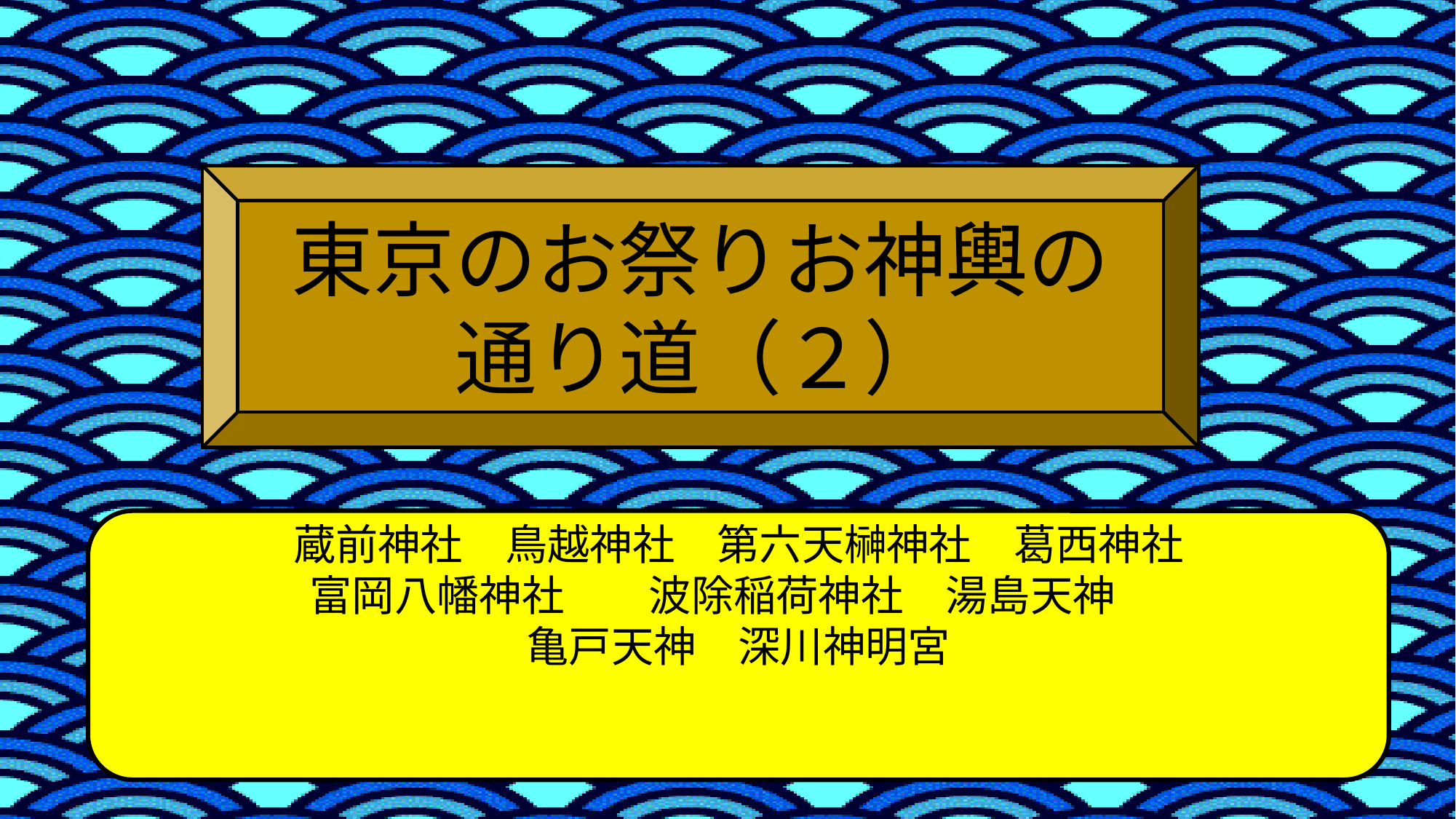

東京のお祭りお神輿の
通り道（２）
蔵前神社　鳥越神社　第六天榊神社　葛西神社
富岡八幡神社　　波除稲荷神社　湯島天神
亀戸天神　深川神明宮